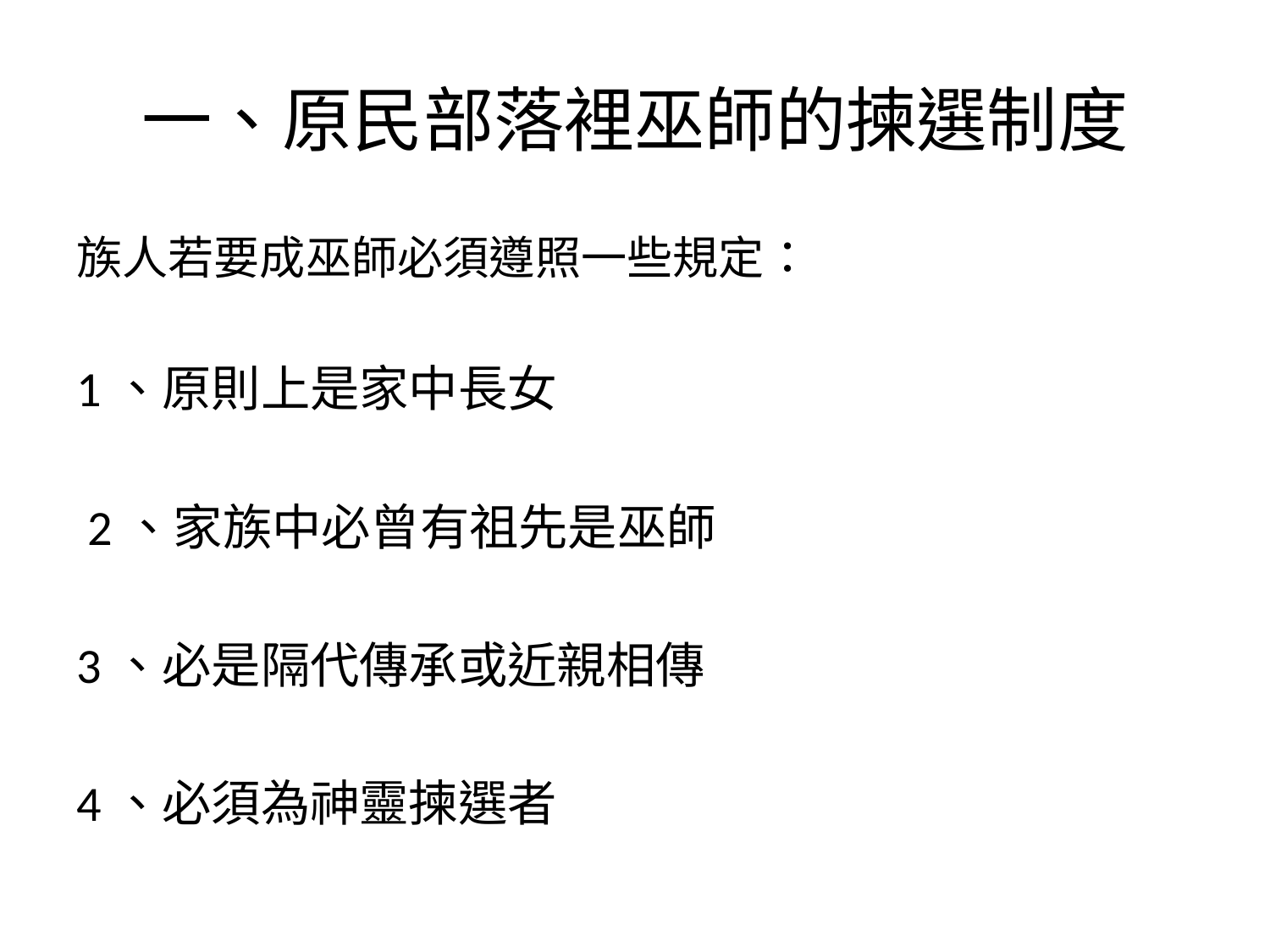

# 一、原民部落裡巫師的揀選制度
族人若要成巫師必須遵照一些規定：

1、原則上是家中長女

 2、家族中必曾有祖先是巫師

3、必是隔代傳承或近親相傳

4、必須為神靈揀選者